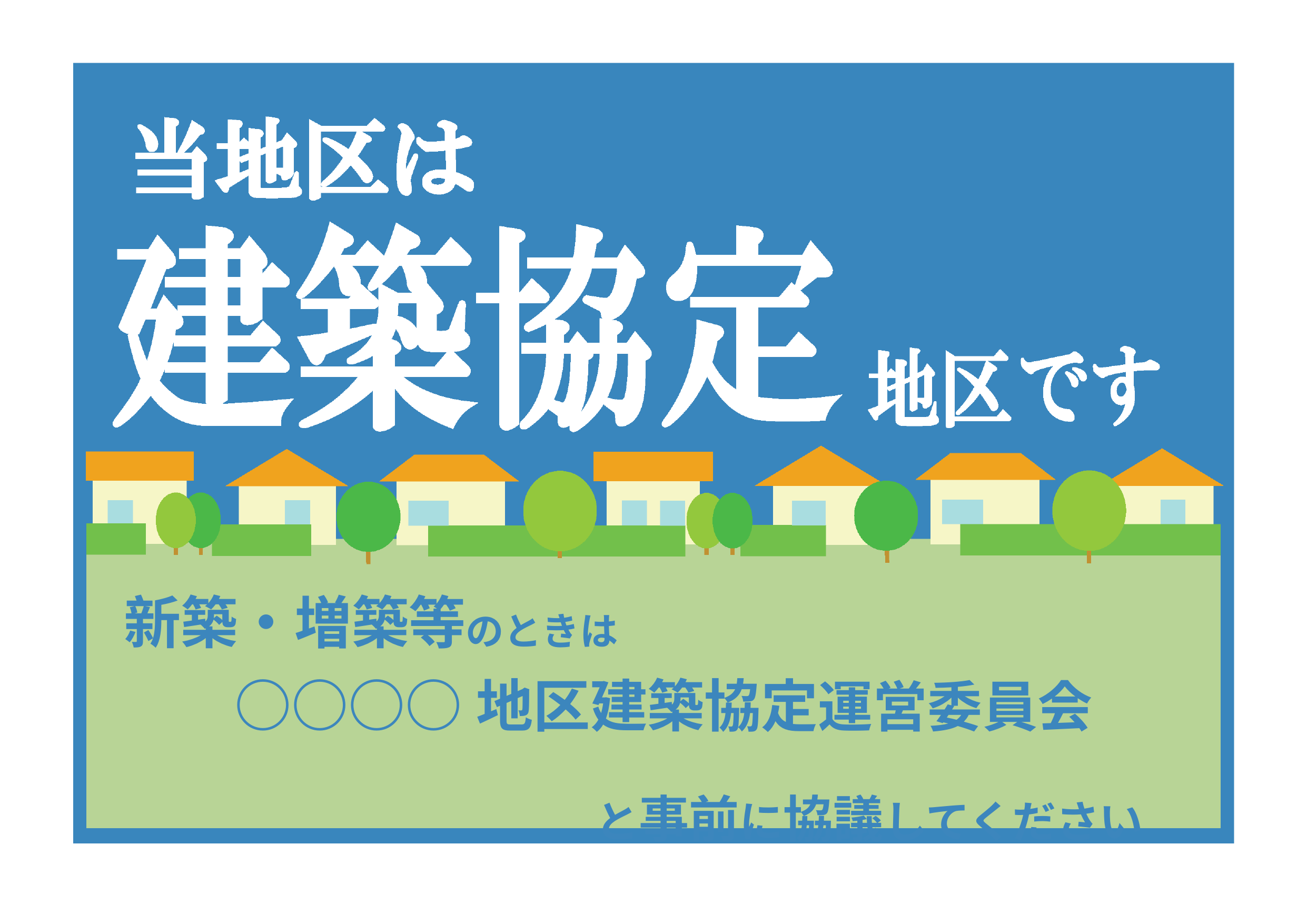

新築・増築等のときは
○○○○地区建築協定運営委員会
と事前に協議してください